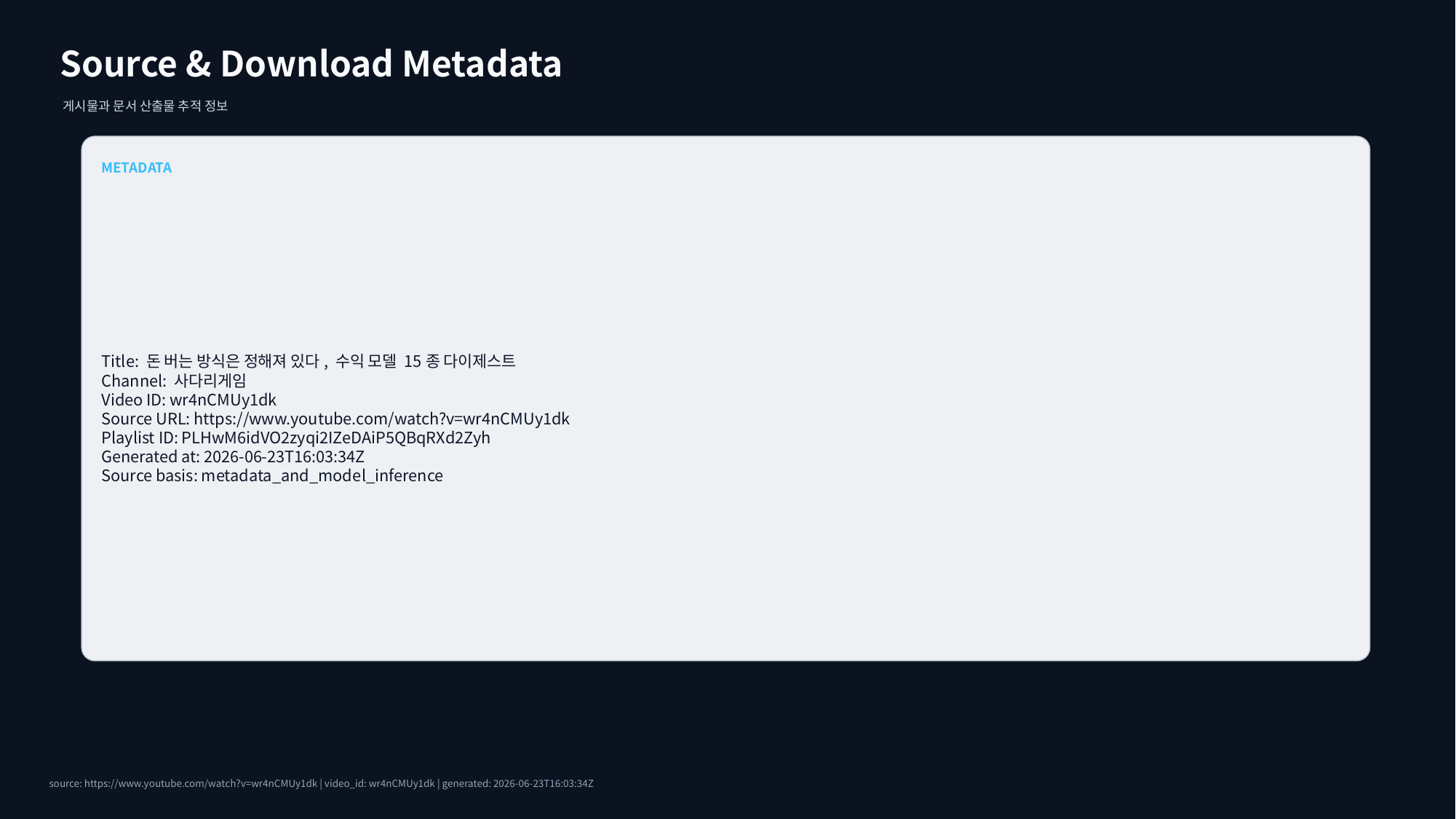

Source & Download Metadata
게시물과 문서 산출물 추적 정보

METADATA
Title: 돈 버는 방식은 정해져 있다, 수익 모델 15종 다이제스트
Channel: 사다리게임
Video ID: wr4nCMUy1dk
Source URL: https://www.youtube.com/watch?v=wr4nCMUy1dk
Playlist ID: PLHwM6idVO2zyqi2IZeDAiP5QBqRXd2Zyh
Generated at: 2026-06-23T16:03:34Z
Source basis: metadata_and_model_inference
source: https://www.youtube.com/watch?v=wr4nCMUy1dk | video_id: wr4nCMUy1dk | generated: 2026-06-23T16:03:34Z